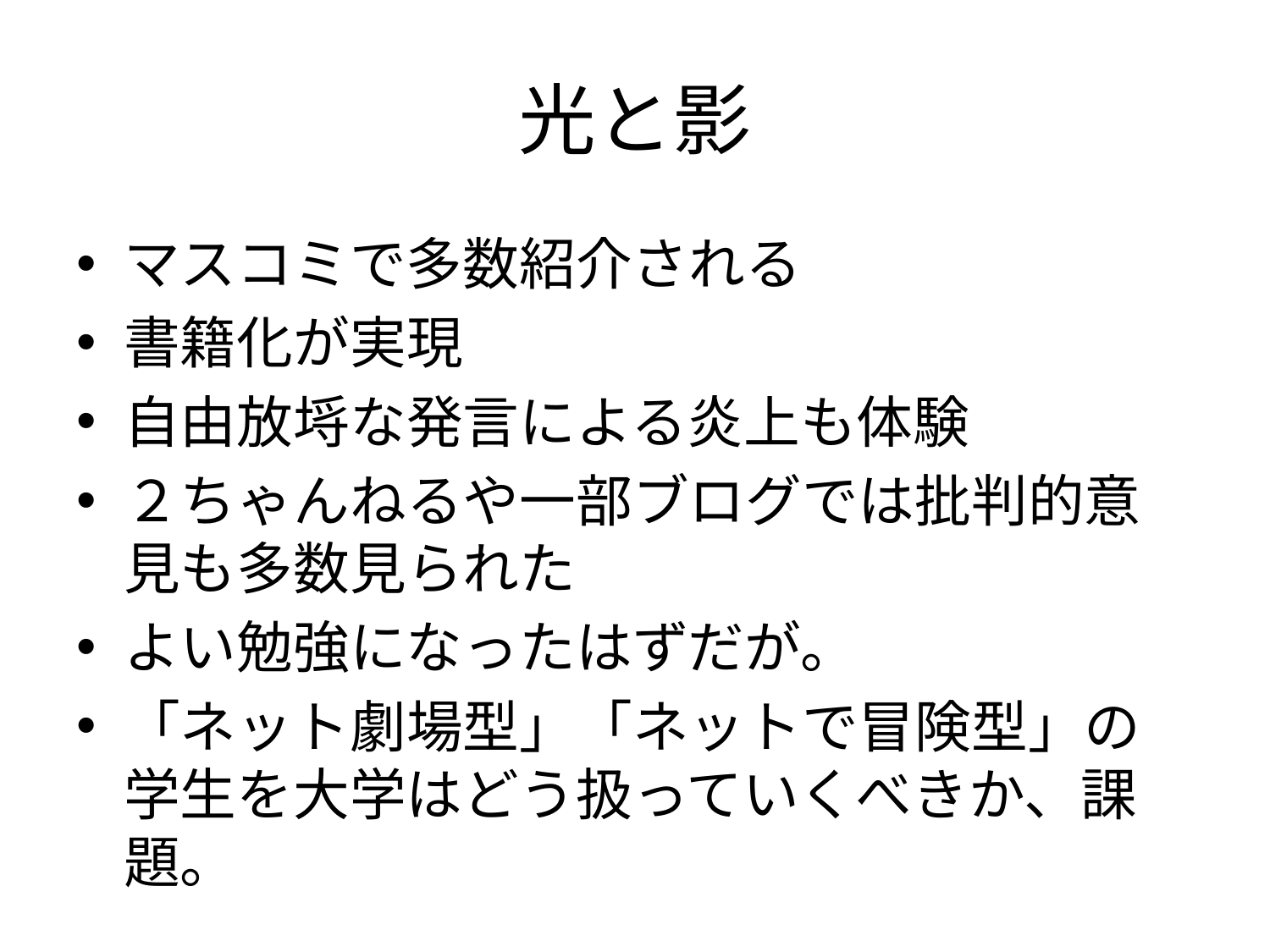

# 光と影
マスコミで多数紹介される
書籍化が実現
自由放埓な発言による炎上も体験
２ちゃんねるや一部ブログでは批判的意見も多数見られた
よい勉強になったはずだが。
「ネット劇場型」「ネットで冒険型」の学生を大学はどう扱っていくべきか、課題。